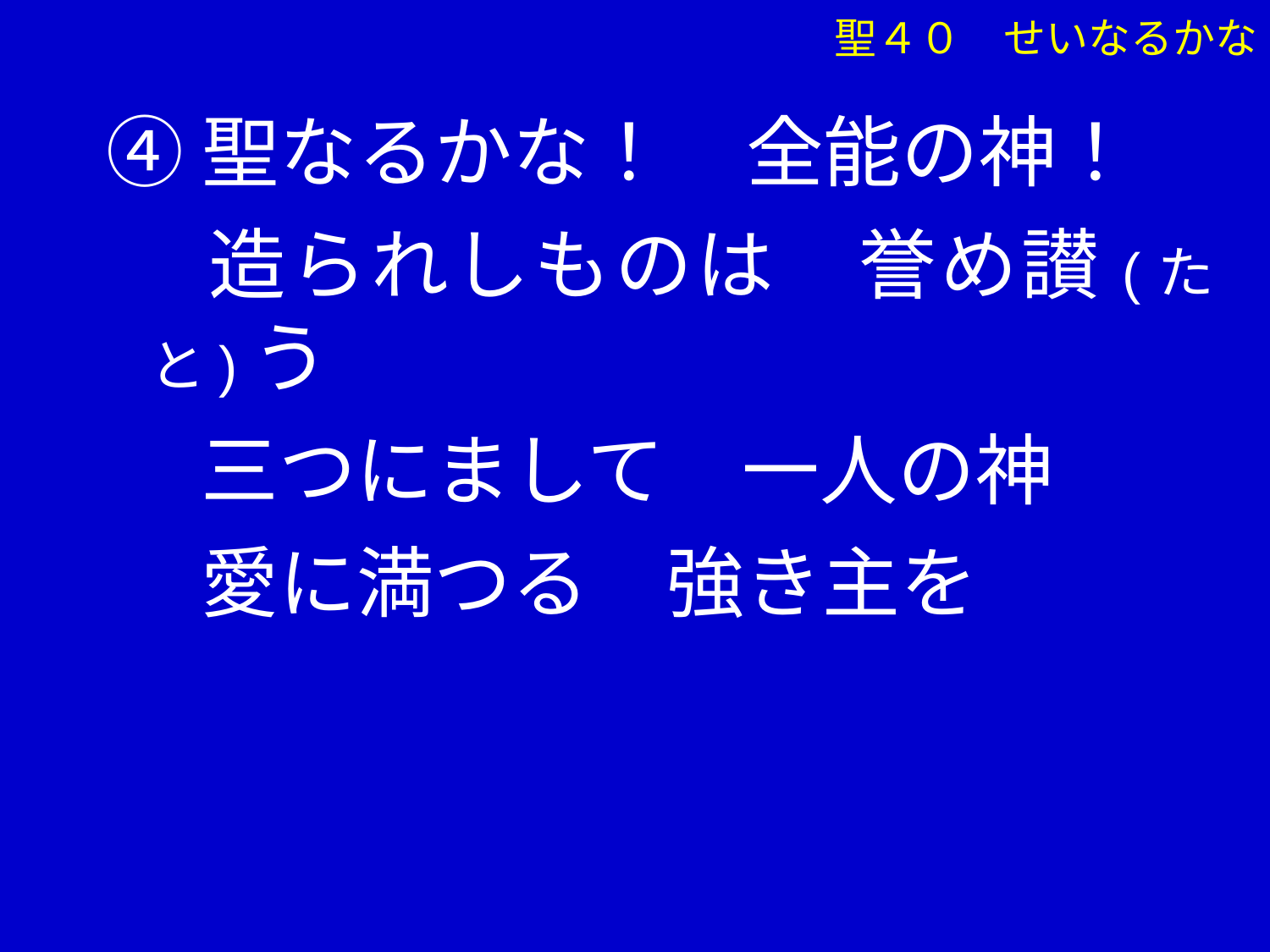

聖４０　せいなるかな
④聖なるかな！　全能の神！
　 造られしものは　誉め讃(たと)う
　 三つにまして　一人の神
　 愛に満つる　強き主を